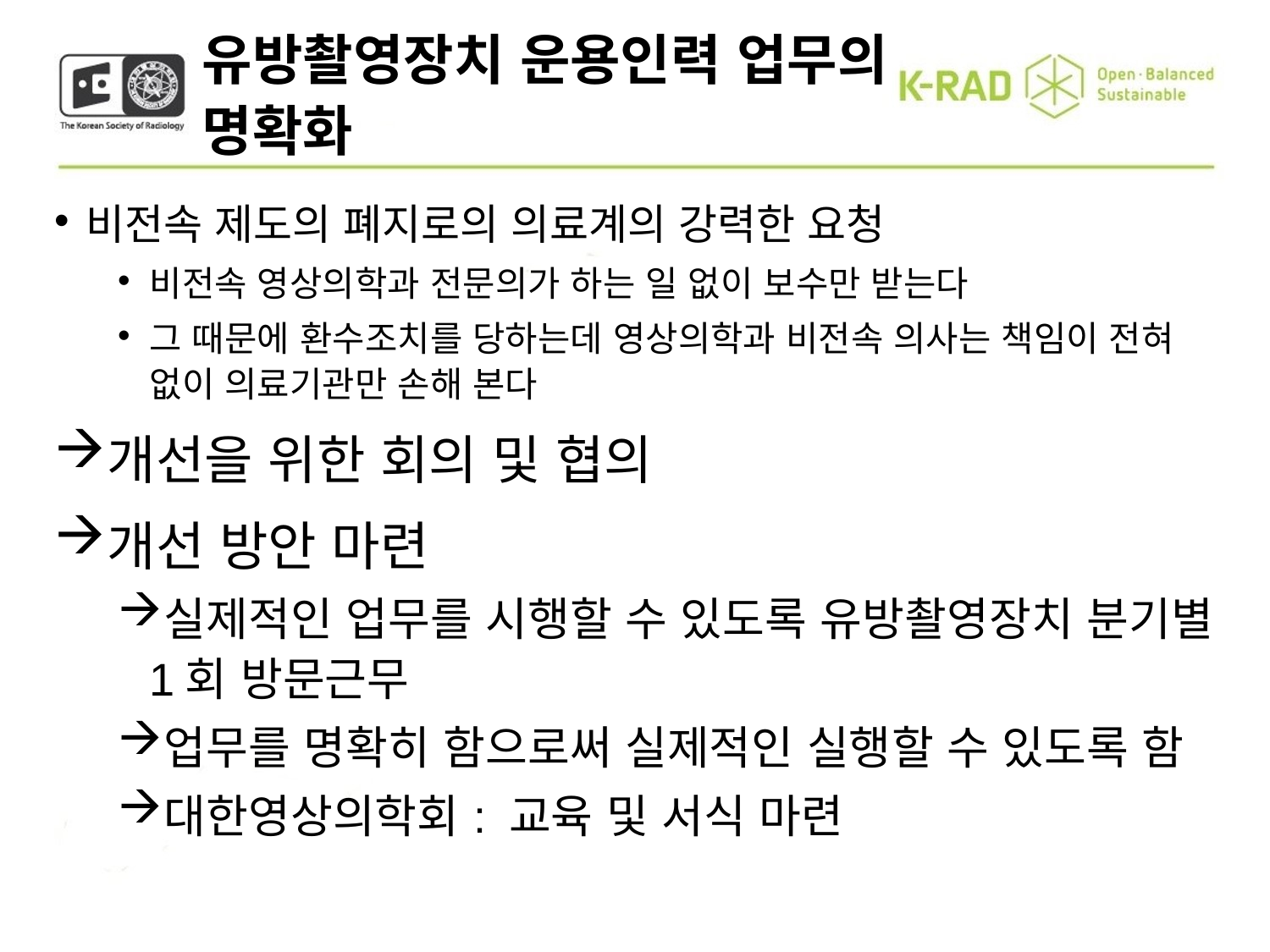

유방촬영장치 운용인력 업무의 명확화
비전속 제도의 폐지로의 의료계의 강력한 요청
비전속 영상의학과 전문의가 하는 일 없이 보수만 받는다
그 때문에 환수조치를 당하는데 영상의학과 비전속 의사는 책임이 전혀 없이 의료기관만 손해 본다
개선을 위한 회의 및 협의
개선 방안 마련
실제적인 업무를 시행할 수 있도록 유방촬영장치 분기별 1회 방문근무
업무를 명확히 함으로써 실제적인 실행할 수 있도록 함
대한영상의학회: 교육 및 서식 마련